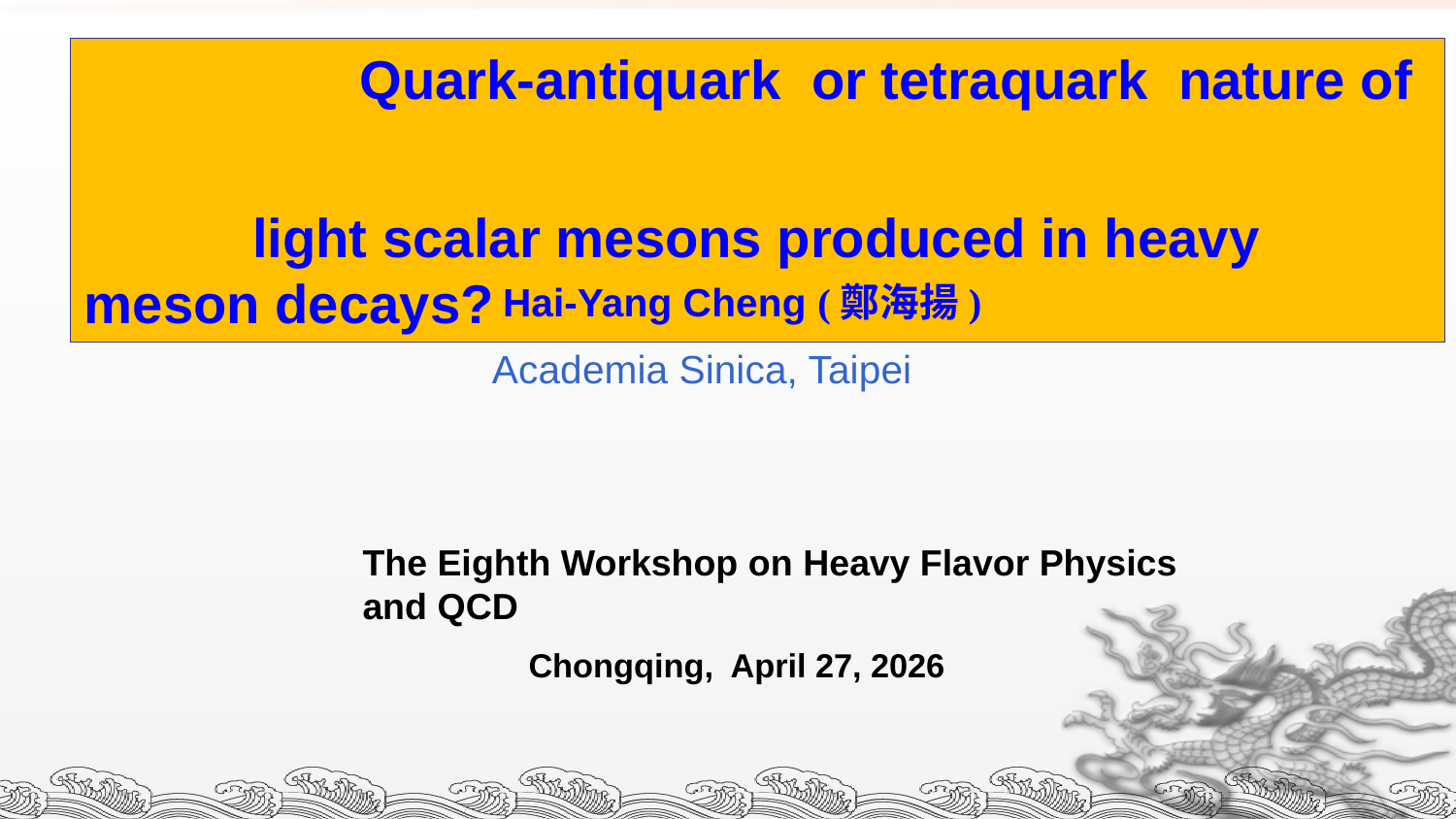

Quark-antiquark  or tetraquark  nature of
           light scalar mesons produced in heavy meson decays?
                                 Charmed Baryons
       Hai-Yang Cheng (鄭海揚)

      Academia Sinica, Taipei

The Eighth Workshop on Heavy Flavor Physics and QCD
                  Chongqing,  April 27, 2026